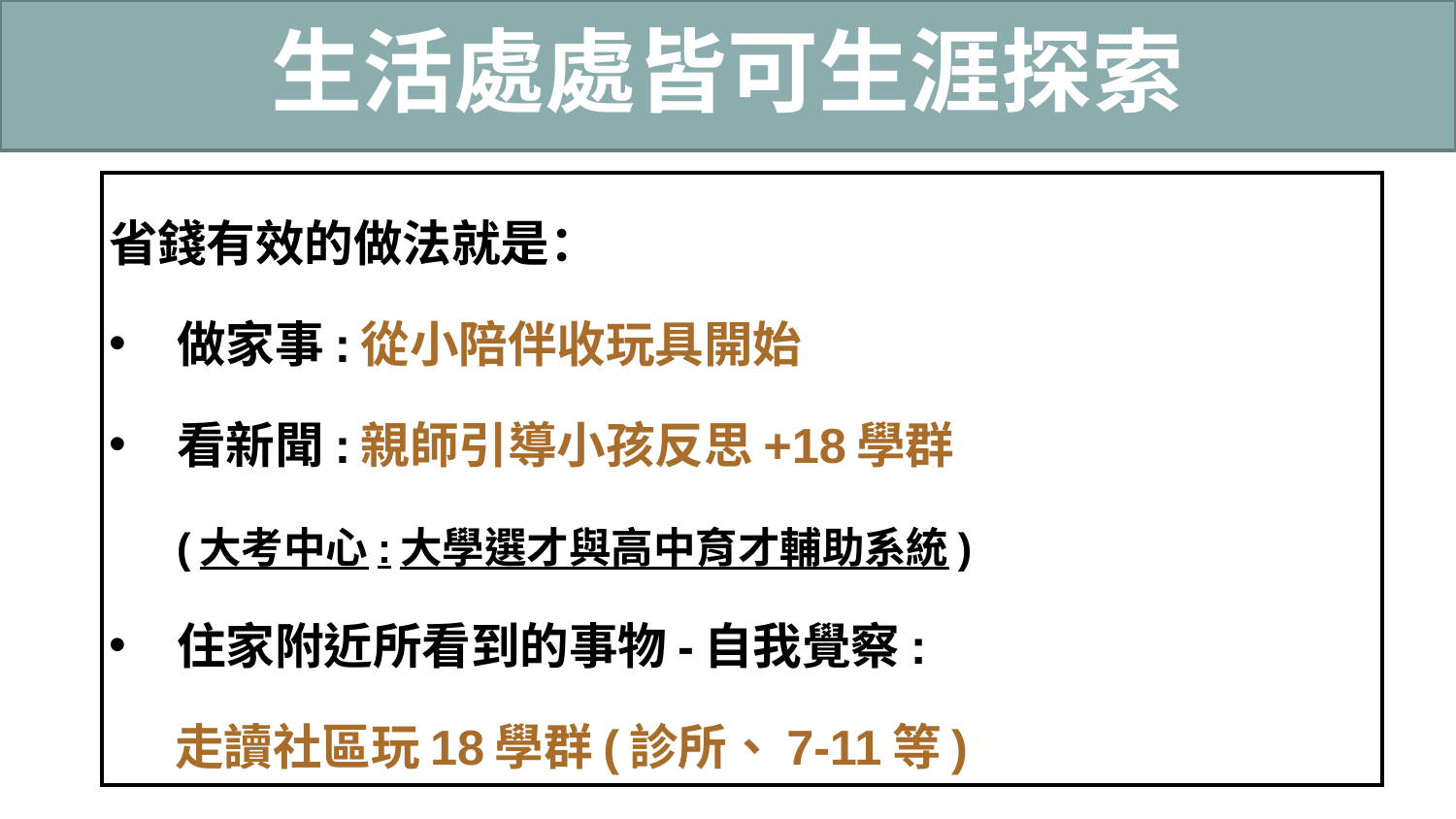

# 生活處處皆可生涯探索
省錢有效的做法就是：
做家事:從小陪伴收玩具開始
看新聞:親師引導小孩反思+18學群
     (大考中心:大學選才與高中育才輔助系統)
住家附近所看到的事物-自我覺察:
     走讀社區玩18學群(診所、7-11等)